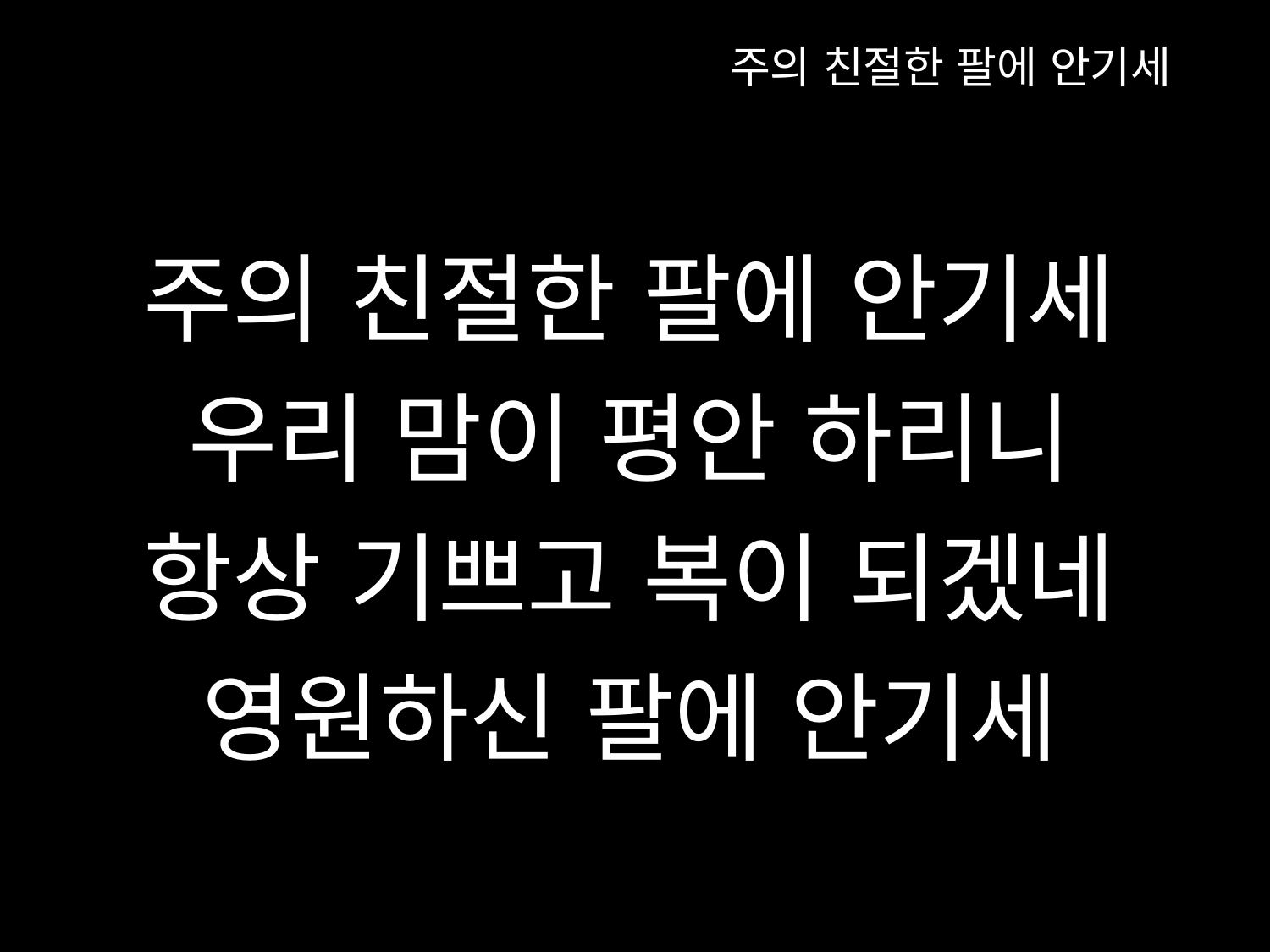

주의 친절한 팔에 안기세
주의 친절한 팔에 안기세
우리 맘이 평안 하리니
항상 기쁘고 복이 되겠네
영원하신 팔에 안기세